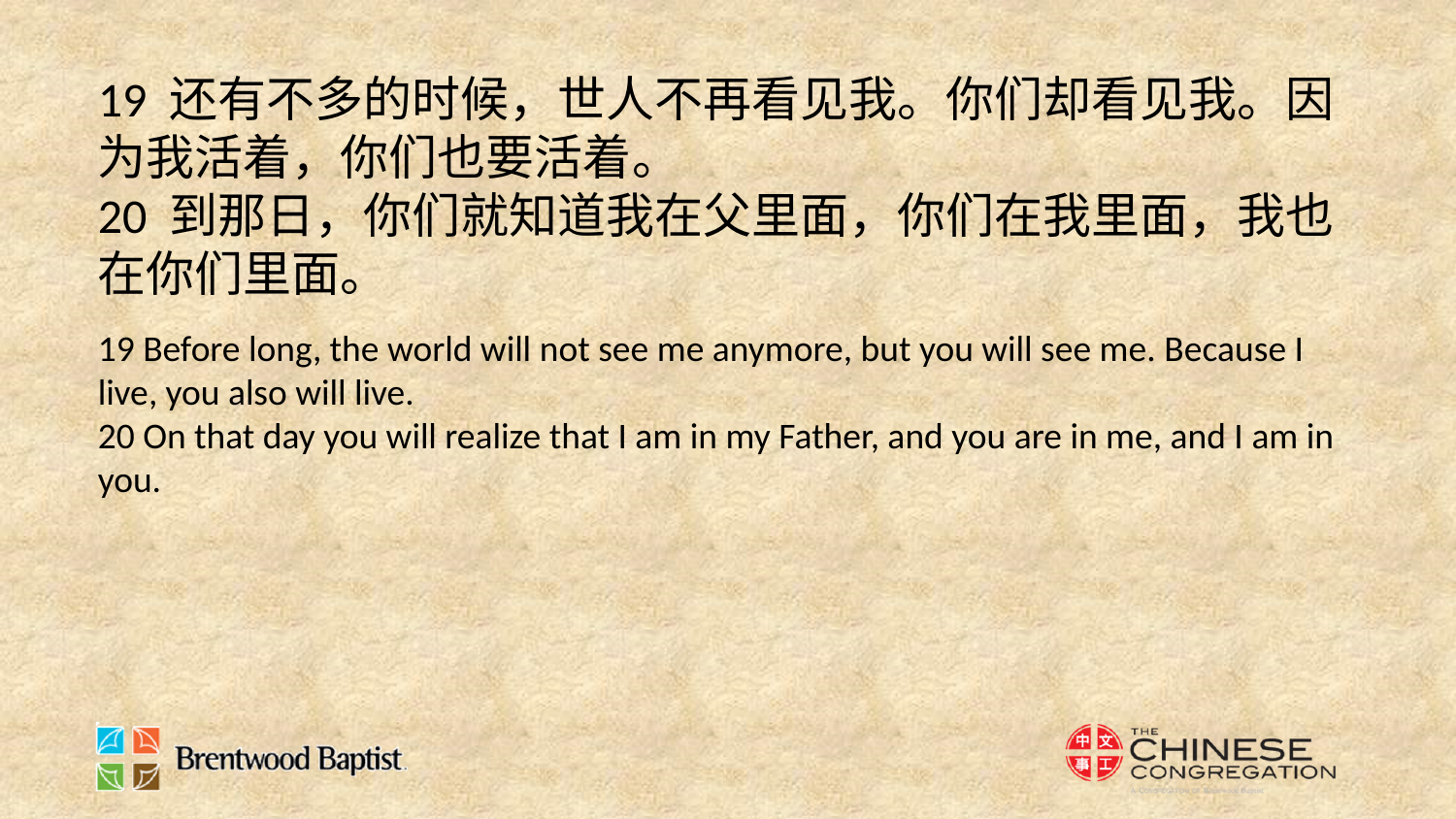

19 还有不多的时候，世人不再看见我。你们却看见我。因为我活着，你们也要活着。
20 到那日，你们就知道我在父里面，你们在我里面，我也在你们里面。

19 Before long, the world will not see me anymore, but you will see me. Because I live, you also will live.
20 On that day you will realize that I am in my Father, and you are in me, and I am in you.